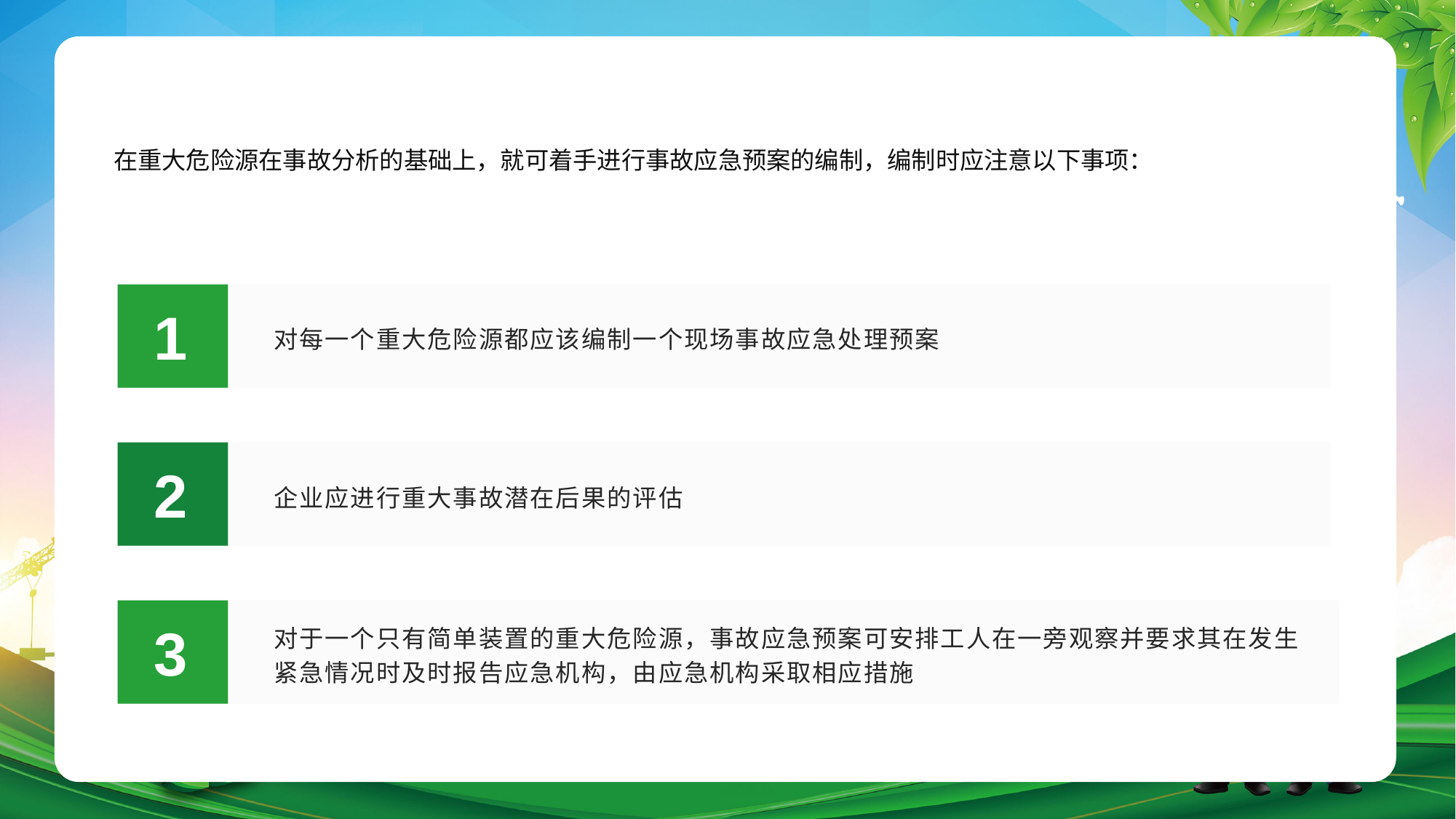

在重大危险源在事故分析的基础上，就可着手进行事故应急预案的编制，编制时应注意以下事项：

对每一个重大危险源都应该编制一个现场事故应急处理预案
1

企业应进行重大事故潜在后果的评估
2

对于一个只有简单装置的重大危险源，事故应急预案可安排工人在一旁观察并要求其在发生紧急情况时及时报告应急机构，由应急机构采取相应措施
3